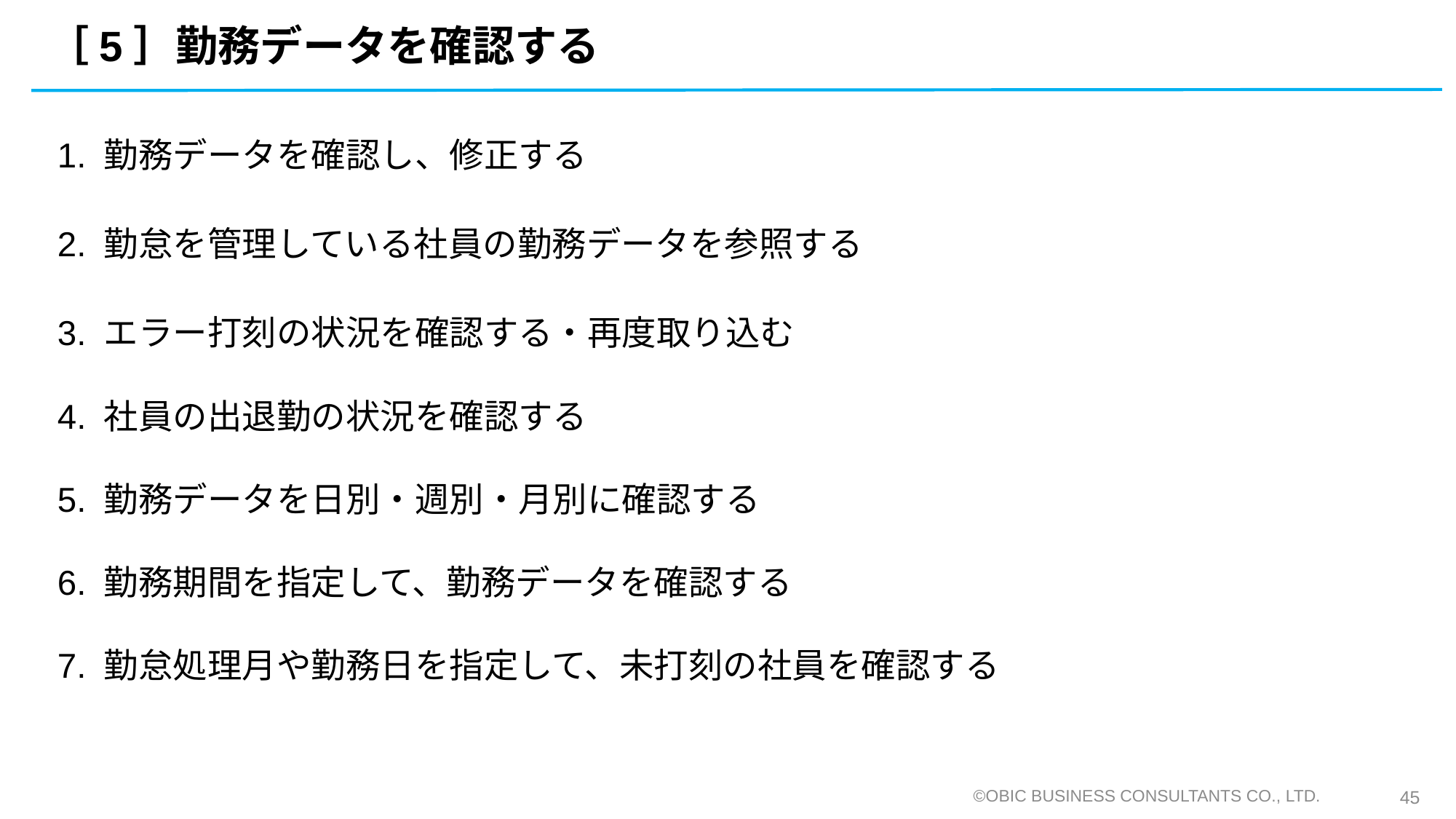

# ［5］勤務データを確認する
1. 勤務データを確認し、修正する
2. 勤怠を管理している社員の勤務データを参照する
3. エラー打刻の状況を確認する・再度取り込む
4. 社員の出退勤の状況を確認する
5. 勤務データを日別・週別・月別に確認する
6. 勤務期間を指定して、勤務データを確認する
7. 勤怠処理月や勤務日を指定して、未打刻の社員を確認する

©OBIC BUSINESS CONSULTANTS CO., LTD.
45